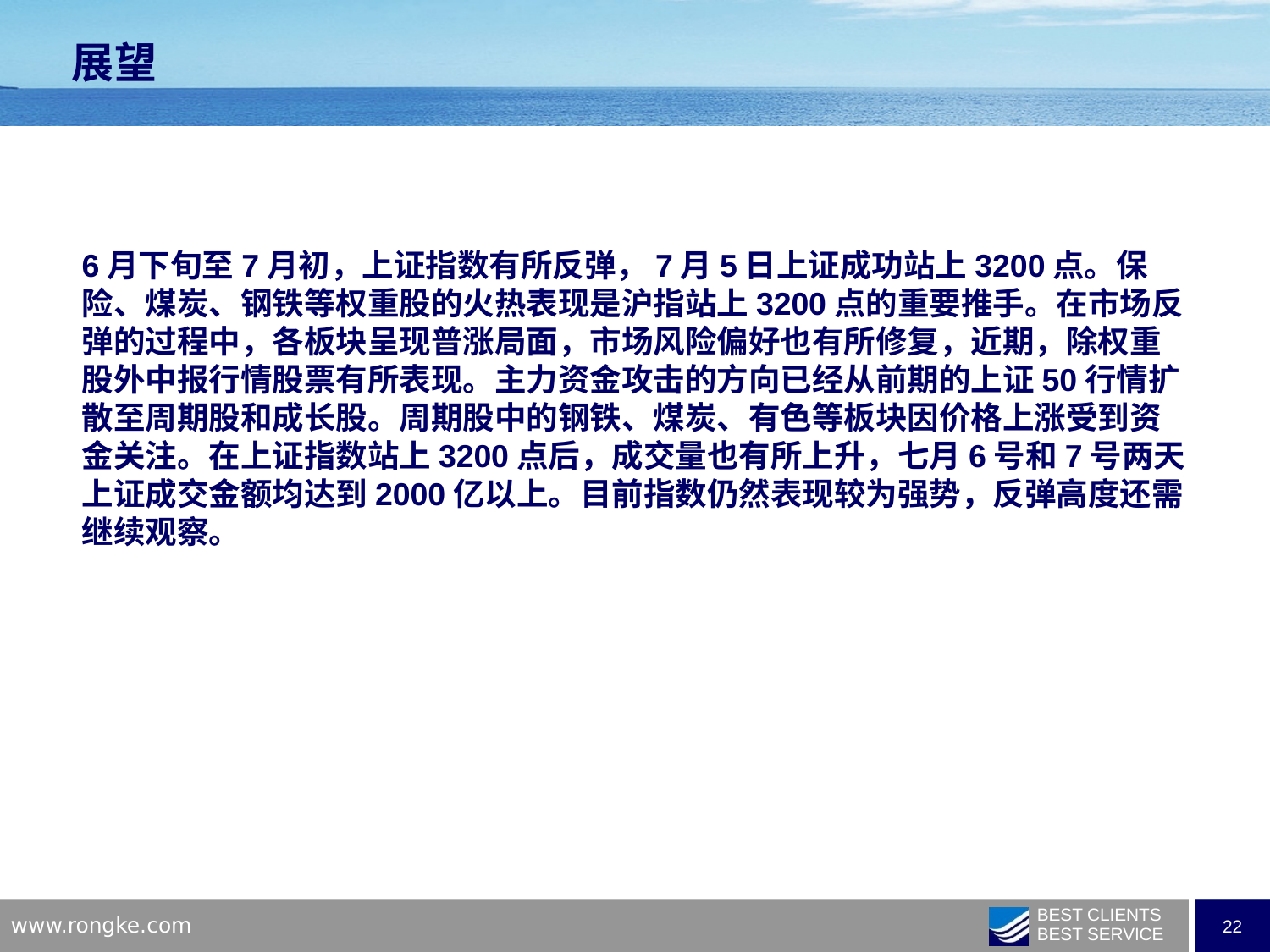

展望

6月下旬至7月初，上证指数有所反弹，7月5日上证成功站上3200点。保险、煤炭、钢铁等权重股的火热表现是沪指站上3200点的重要推手。在市场反弹的过程中，各板块呈现普涨局面，市场风险偏好也有所修复，近期，除权重股外中报行情股票有所表现。主力资金攻击的方向已经从前期的上证50行情扩散至周期股和成长股。周期股中的钢铁、煤炭、有色等板块因价格上涨受到资金关注。在上证指数站上3200点后，成交量也有所上升，七月6号和7号两天上证成交金额均达到2000亿以上。目前指数仍然表现较为强势，反弹高度还需继续观察。